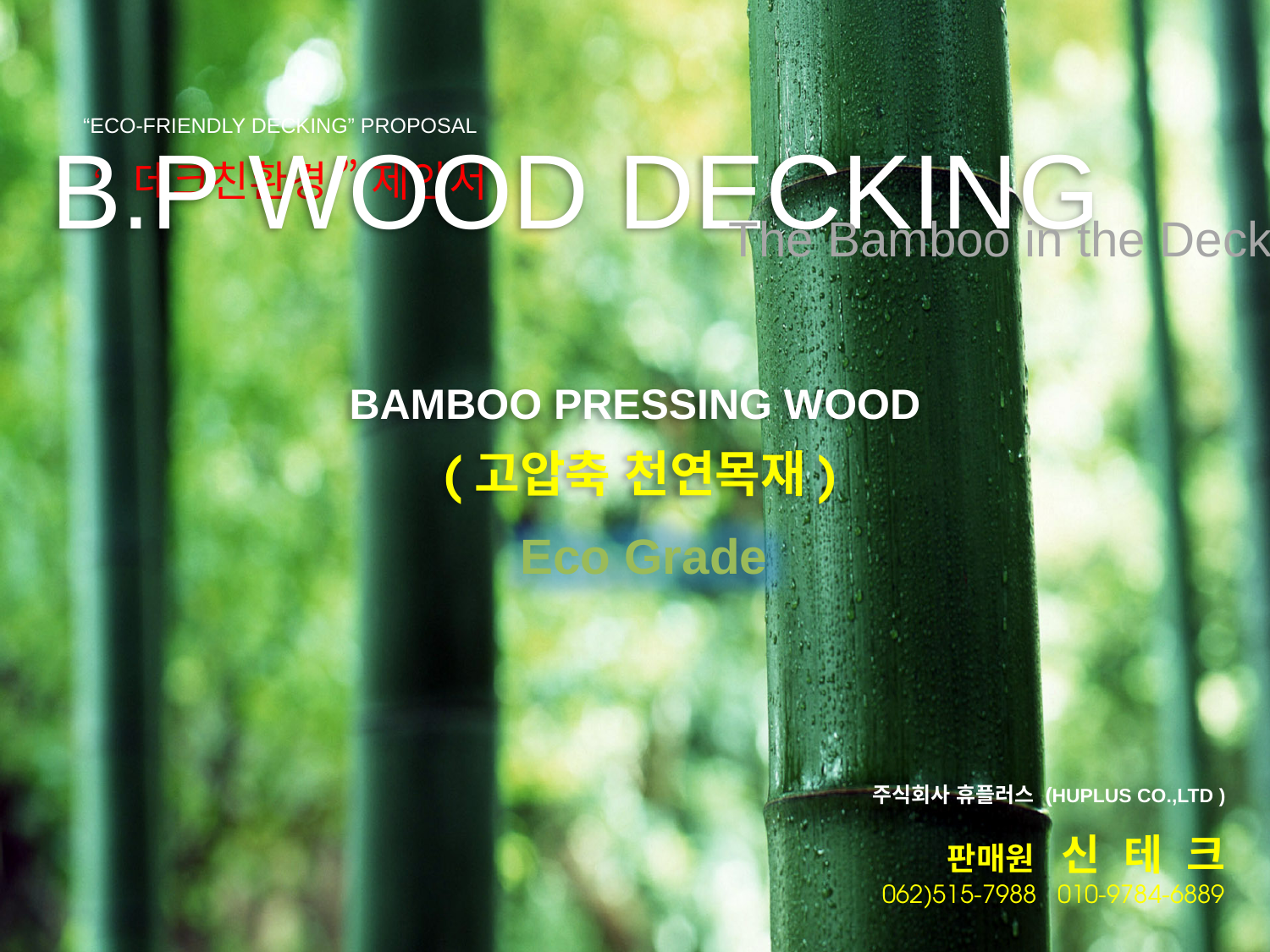

“ECO-FRIENDLY DECKING” PROPOSAL
“데크친환경 ” 제안서
The Bamboo in the Decking
B.P WOOD DECKING
BAMBOO PRESSING WOOD
(고압축 천연목재)
Eco Grade
주식회사 휴플러스 (HUPLUS CO.,LTD )

  판매원   신  테  크
   062)515-7988   010-9784-6889